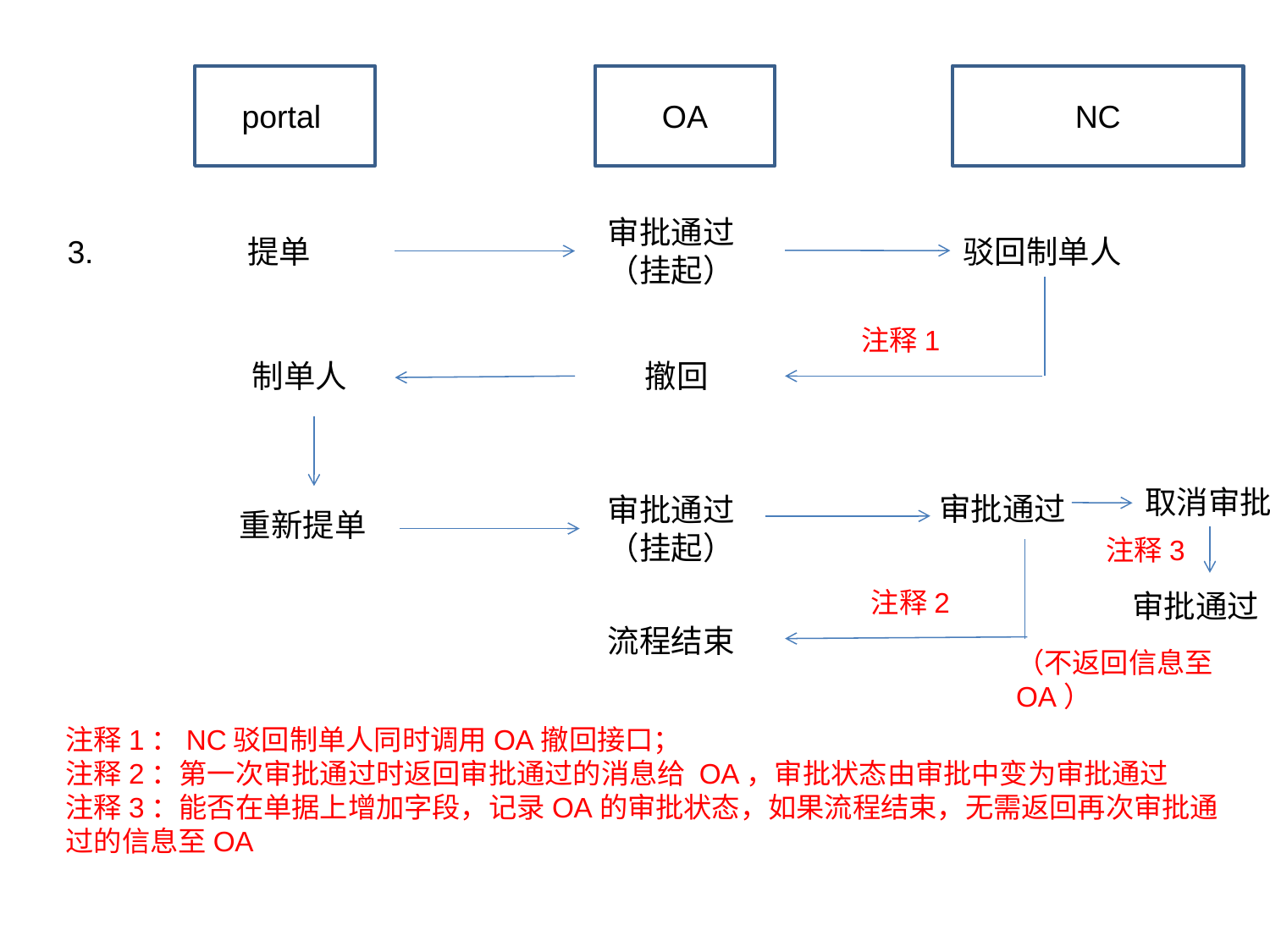

portall
OA
NC
审批通过（挂起）
3.
提单
驳回制单人
注释1
制单人
撤回
取消审批
审批通过
审批通过（挂起）
重新提单
注释3
注释2
审批通过
流程结束
（不返回信息至OA）
注释1：NC驳回制单人同时调用OA撤回接口；
注释2：第一次审批通过时返回审批通过的消息给 OA，审批状态由审批中变为审批通过
注释3：能否在单据上增加字段，记录OA的审批状态，如果流程结束，无需返回再次审批通过的信息至OA